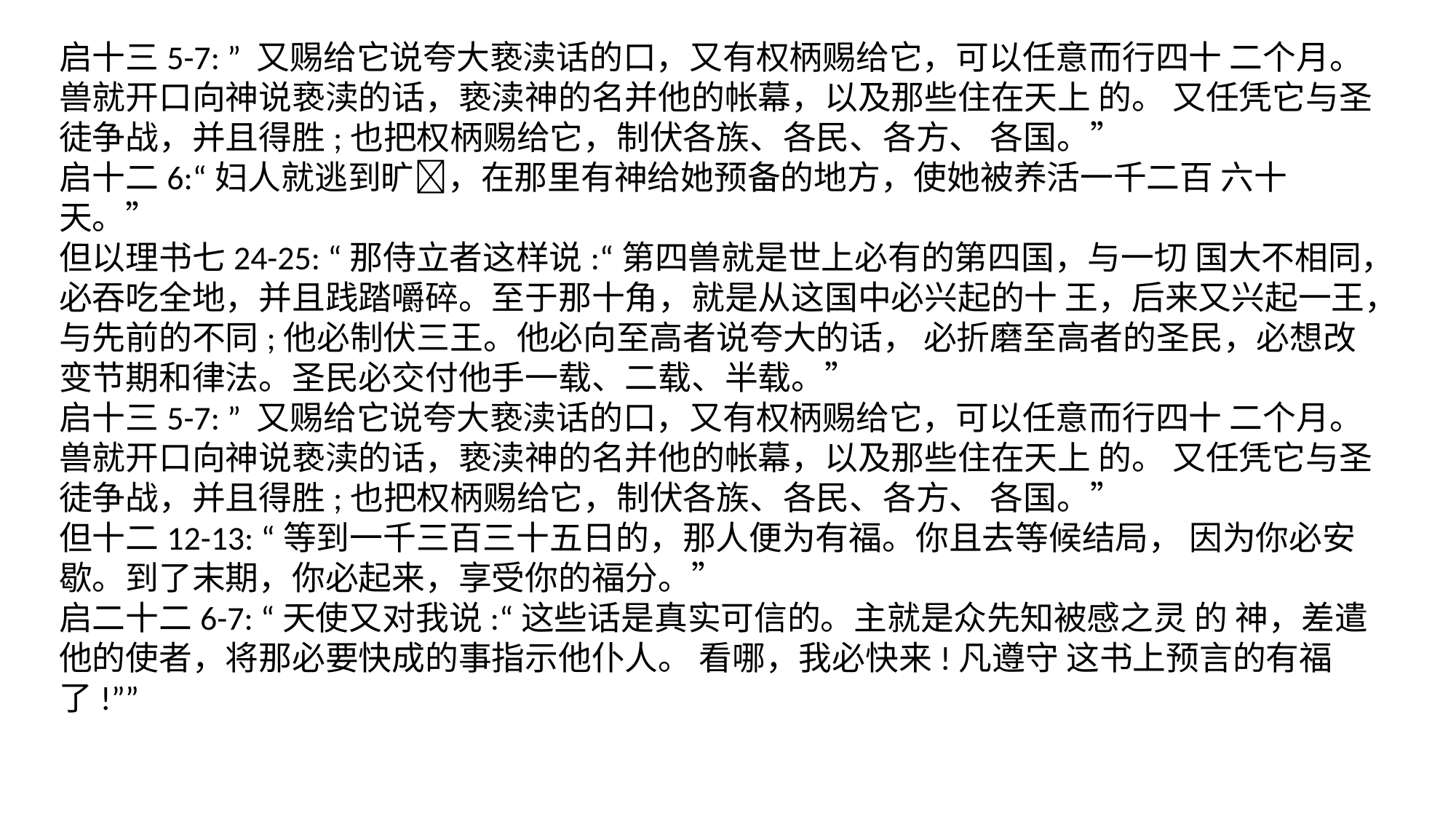

启十三5-7: ” 又赐给它说夸大亵渎话的口，又有权柄赐给它，可以任意而行四十 二个月。 兽就开口向神说亵渎的话，亵渎神的名并他的帐幕，以及那些住在天上 的。 又任凭它与圣徒争战，并且得胜;也把权柄赐给它，制伏各族、各⺠、各方、 各国。”
启十二6:“妇人就逃到旷􏰁，在那里有神给她预备的地方，使她被养活一千二百 六十天。”
但以理书七24-25: “那侍立者这样说:“第四兽就是世上必有的第四国，与一切 国大不相同，必吞吃全地，并且践踏嚼碎。至于那十⻆，就是从这国中必兴起的十 王，后来又兴起一王，与先前的不同;他必制伏三王。他必向至高者说夸大的话， 必折磨至高者的圣⺠，必想改变节期和律法。圣⺠必交付他手一载、二载、半载。”
启十三5-7: ” 又赐给它说夸大亵渎话的口，又有权柄赐给它，可以任意而行四十 二个月。 兽就开口向神说亵渎的话，亵渎神的名并他的帐幕，以及那些住在天上 的。 又任凭它与圣徒争战，并且得胜;也把权柄赐给它，制伏各族、各⺠、各方、 各国。”
但十二12-13: “等到一千三百三十五日的，那人便为有福。你且去等候结局， 因为你必安歇。到了末期，你必起来，享受你的福分。”
启二十二6-7: “天使又对我说:“这些话是真实可信的。主就是众先知被感之灵 的 神，差遣他的使者，将那必要快成的事指示他仆人。 看哪，我必快来!凡遵守 这书上预言的有福了!””